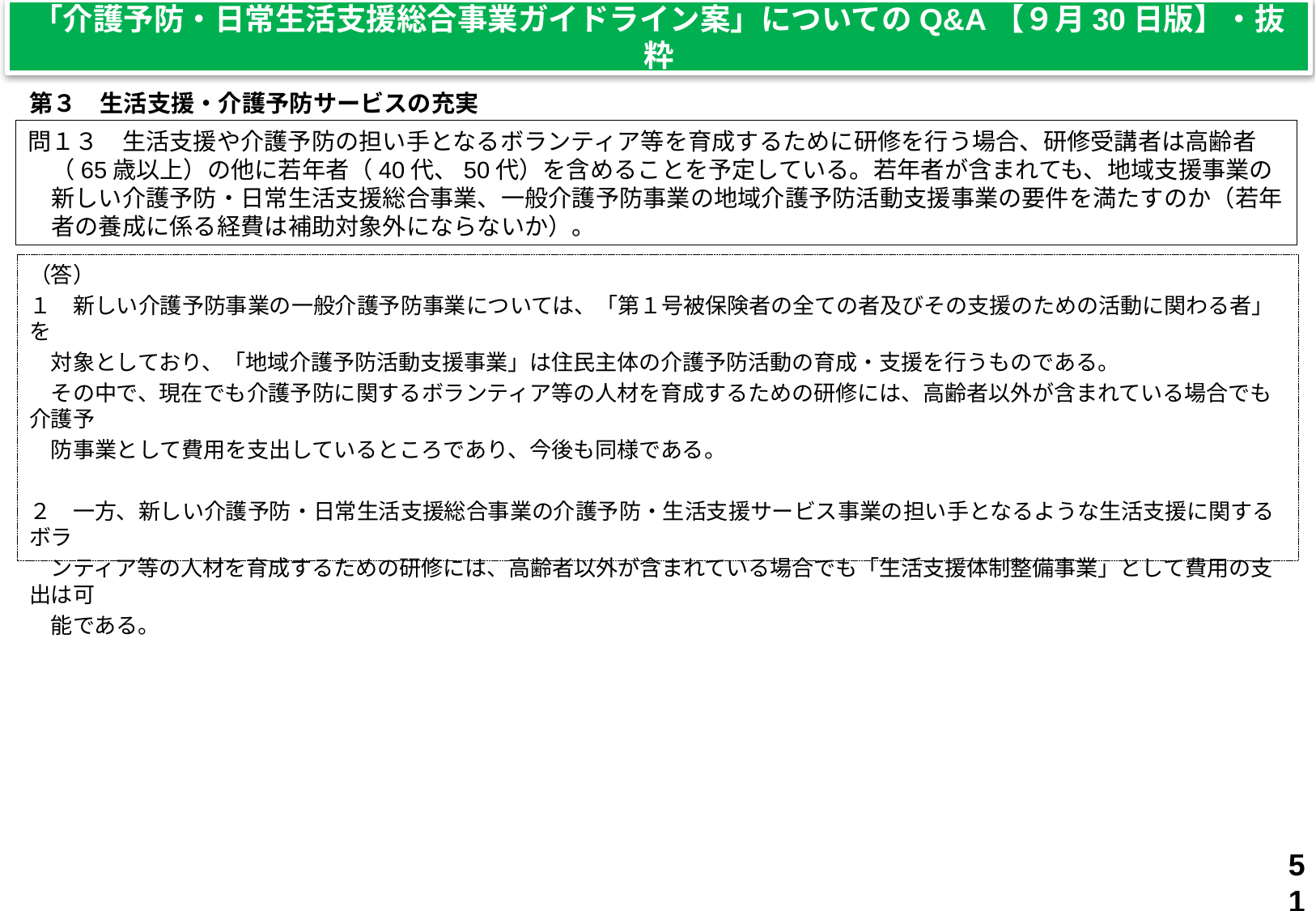

「介護予防・日常生活支援総合事業ガイドライン案」についてのQ&A【９月30日版】・抜粋
第３　生活支援・介護予防サービスの充実
問１３　生活支援や介護予防の担い手となるボランティア等を育成するために研修を行う場合、研修受講者は高齢者（65歳以上）の他に若年者（40代、50代）を含めることを予定している。若年者が含まれても、地域支援事業の新しい介護予防・日常生活支援総合事業、一般介護予防事業の地域介護予防活動支援事業の要件を満たすのか（若年者の養成に係る経費は補助対象外にならないか）。
（答）
１　新しい介護予防事業の一般介護予防事業については、「第１号被保険者の全ての者及びその支援のための活動に関わる者」を
　対象としており、「地域介護予防活動支援事業」は住民主体の介護予防活動の育成・支援を行うものである。
　その中で、現在でも介護予防に関するボランティア等の人材を育成するための研修には、高齢者以外が含まれている場合でも介護予
　防事業として費用を支出しているところであり、今後も同様である。

２　一方、新しい介護予防・日常生活支援総合事業の介護予防・生活支援サービス事業の担い手となるような生活支援に関するボラ
　ンティア等の人材を育成するための研修には、高齢者以外が含まれている場合でも「生活支援体制整備事業」として費用の支出は可
　能である。
51